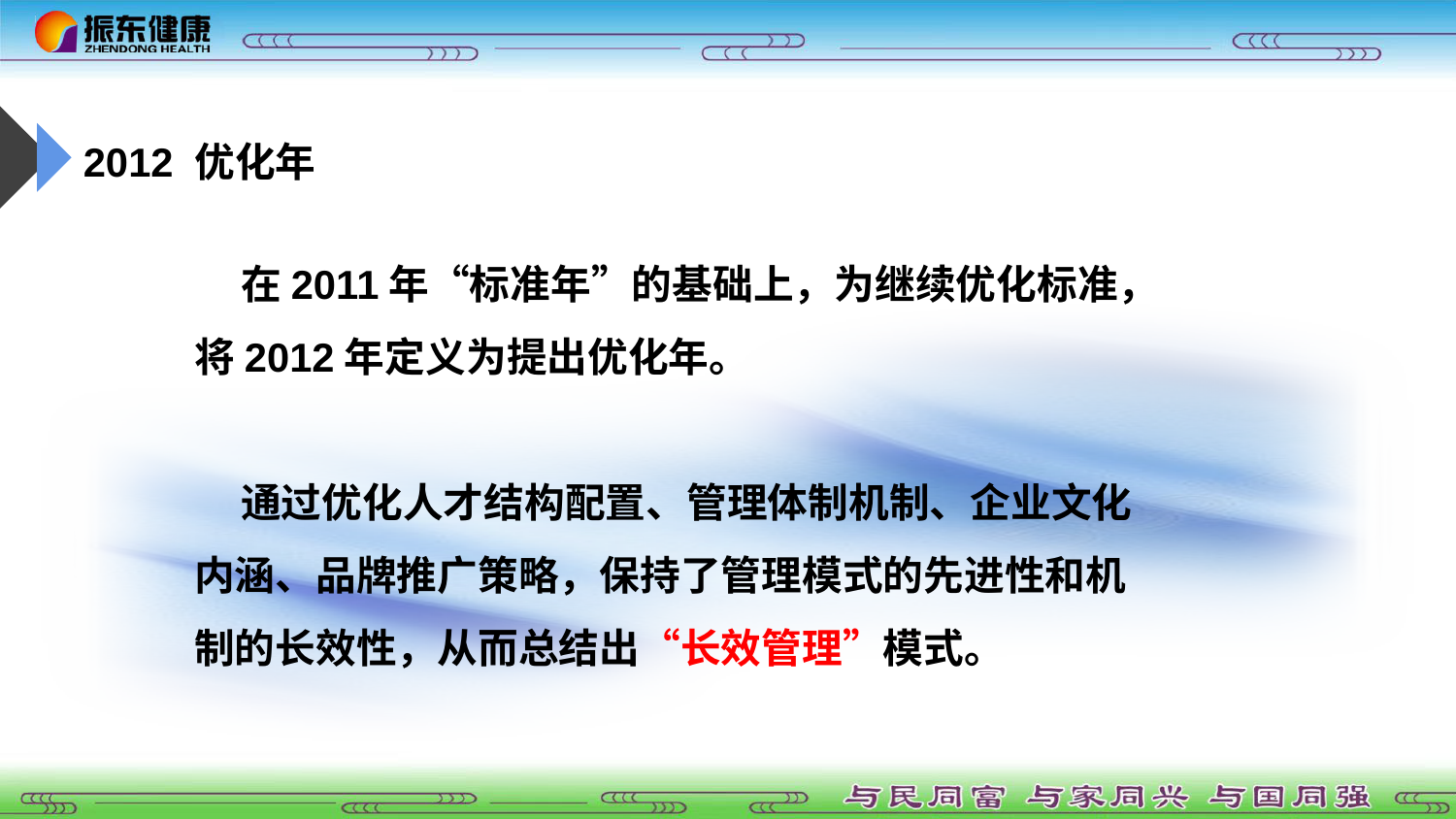

2012 优化年
    在2011年“标准年”的基础上，为继续优化标准，将2012年定义为提出优化年。

    通过优化人才结构配置、管理体制机制、企业文化内涵、品牌推广策略，保持了管理模式的先进性和机制的长效性，从而总结出“长效管理”模式。